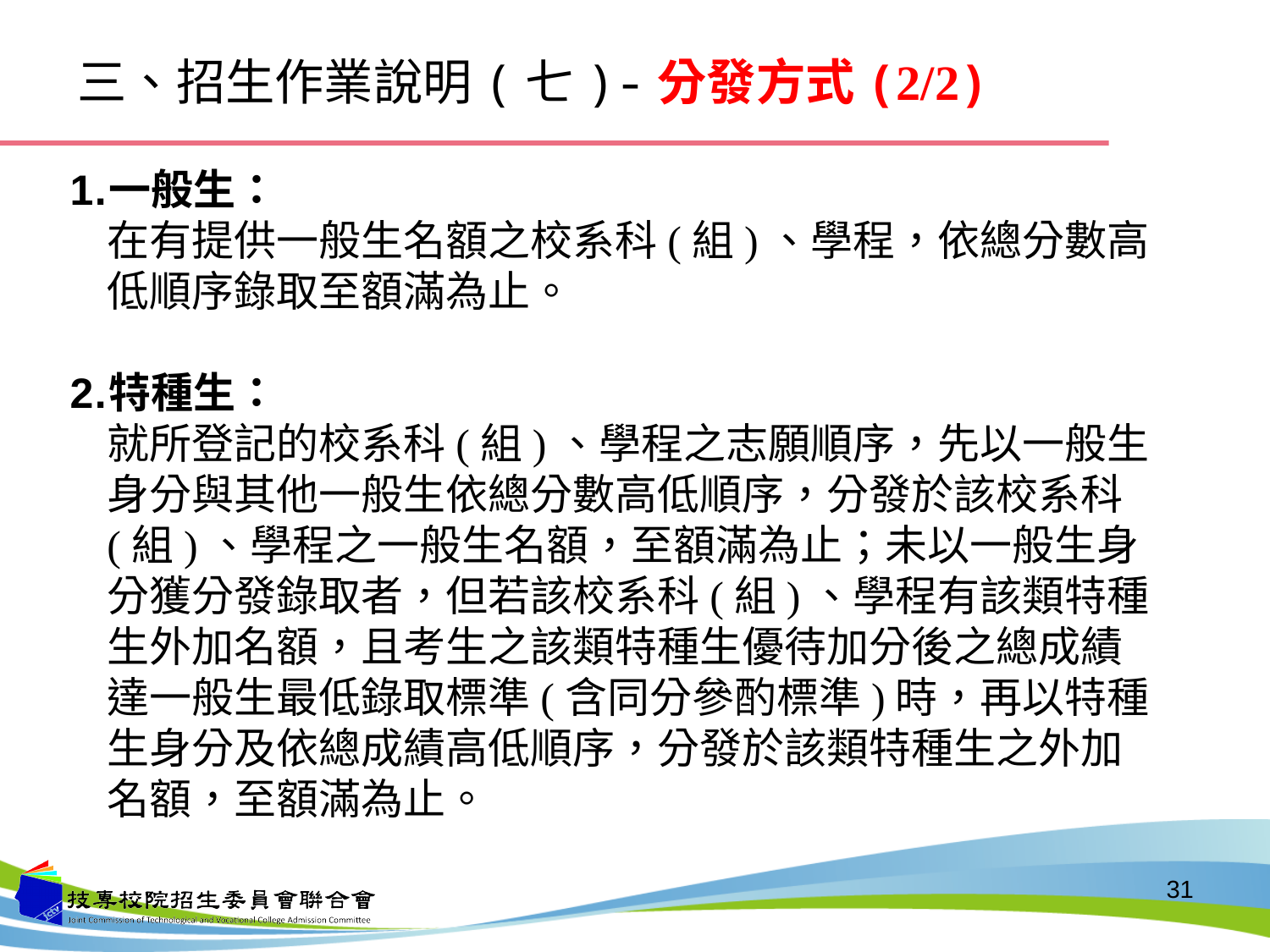

三、招生作業說明(七)-分發方式(2/2)
一般生：
在有提供一般生名額之校系科(組)、學程，依總分數高低順序錄取至額滿為止。

特種生：
就所登記的校系科(組)、學程之志願順序，先以一般生身分與其他一般生依總分數高低順序，分發於該校系科(組)、學程之一般生名額，至額滿為止；未以一般生身分獲分發錄取者，但若該校系科(組)、學程有該類特種生外加名額，且考生之該類特種生優待加分後之總成績達一般生最低錄取標準(含同分參酌標準)時，再以特種生身分及依總成績高低順序，分發於該類特種生之外加名額，至額滿為止。
31